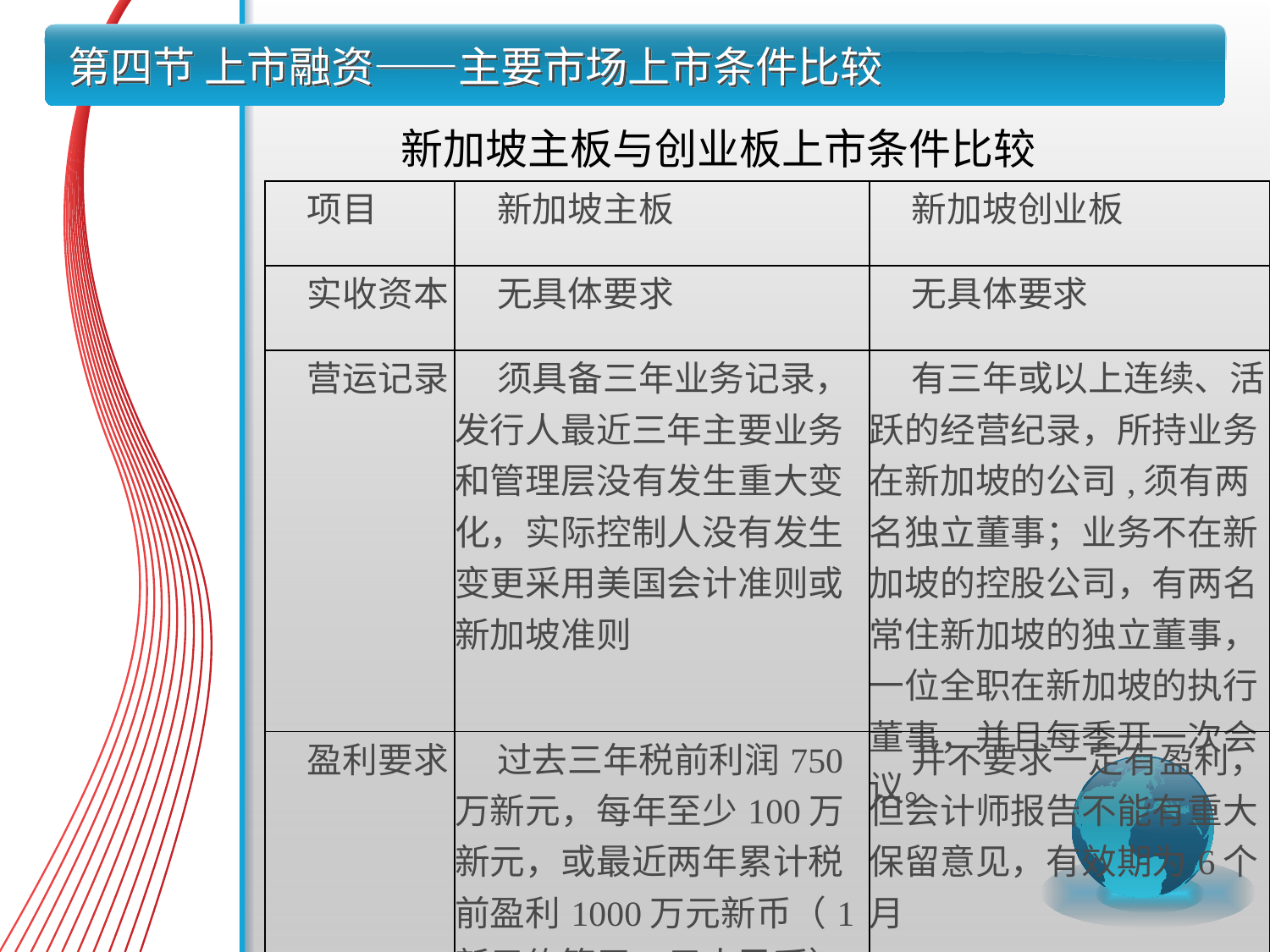

# 第四节 上市融资——主要市场上市条件比较
新加坡主板与创业板上市条件比较
| 项目 | 新加坡主板 | 新加坡创业板 |
| --- | --- | --- |
| 实收资本 | 无具体要求 | 无具体要求 |
| 营运记录 | 须具备三年业务记录，发行人最近三年主要业务和管理层没有发生重大变化，实际控制人没有发生变更采用美国会计准则或新加坡准则 | 有三年或以上连续、活跃的经营纪录，所持业务在新加坡的公司,须有两名独立董事；业务不在新加坡的控股公司，有两名常住新加坡的独立董事，一位全职在新加坡的执行董事，并且每季开一次会议。 |
| 盈利要求 | 过去三年税前利润750万新元，每年至少100万新元，或最近两年累计税前盈利1000万元新币（1新元约等于5元人民币）。 | 并不要求一定有盈利，但会计师报告不能有重大保留意见，有效期为6个月 |